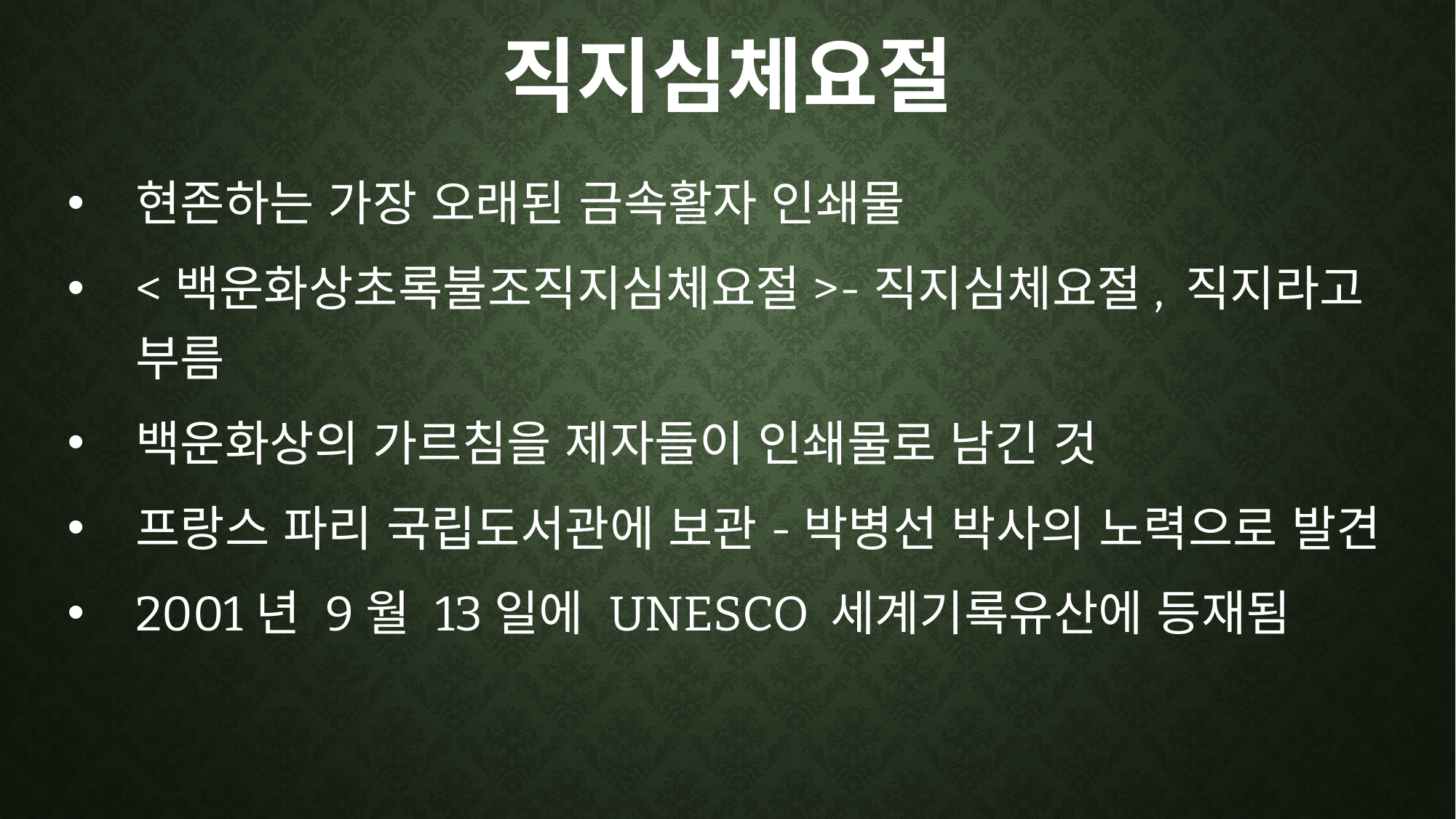

# 직지심체요절
현존하는 가장 오래된 금속활자 인쇄물
<백운화상초록불조직지심체요절>-직지심체요절, 직지라고 부름
백운화상의 가르침을 제자들이 인쇄물로 남긴 것
프랑스 파리 국립도서관에 보관-박병선 박사의 노력으로 발견
2001년 9월 13일에 UNESCO 세계기록유산에 등재됨